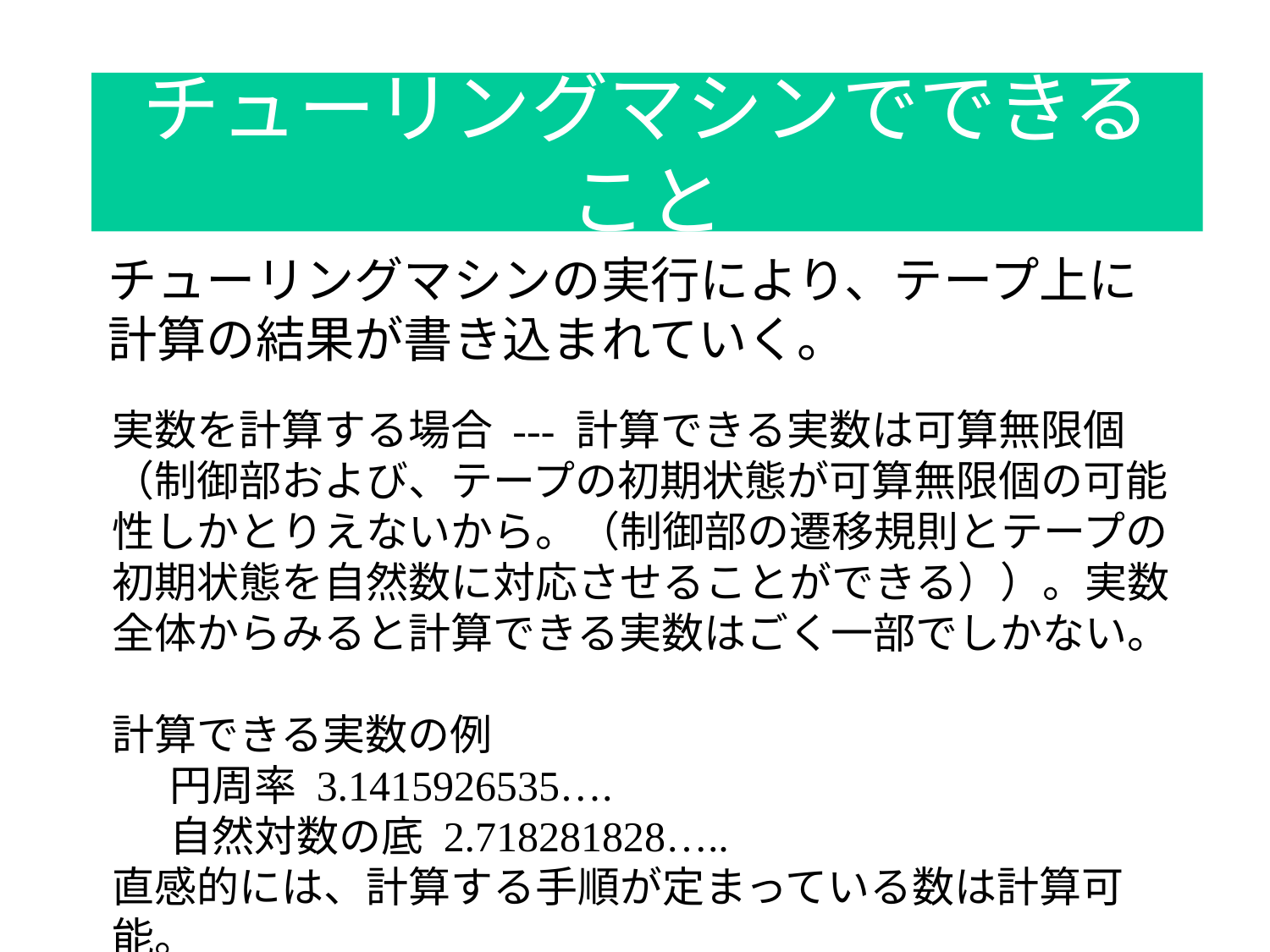

# チューリングマシンでできること
チューリングマシンの実行により、テープ上に
計算の結果が書き込まれていく。
実数を計算する場合 --- 計算できる実数は可算無限個（制御部および、テープの初期状態が可算無限個の可能性しかとりえないから。（制御部の遷移規則とテープの初期状態を自然数に対応させることができる））。実数全体からみると計算できる実数はごく一部でしかない。

計算できる実数の例
     円周率 3.1415926535….
     自然対数の底 2.718281828…..
直感的には、計算する手順が定まっている数は計算可能。